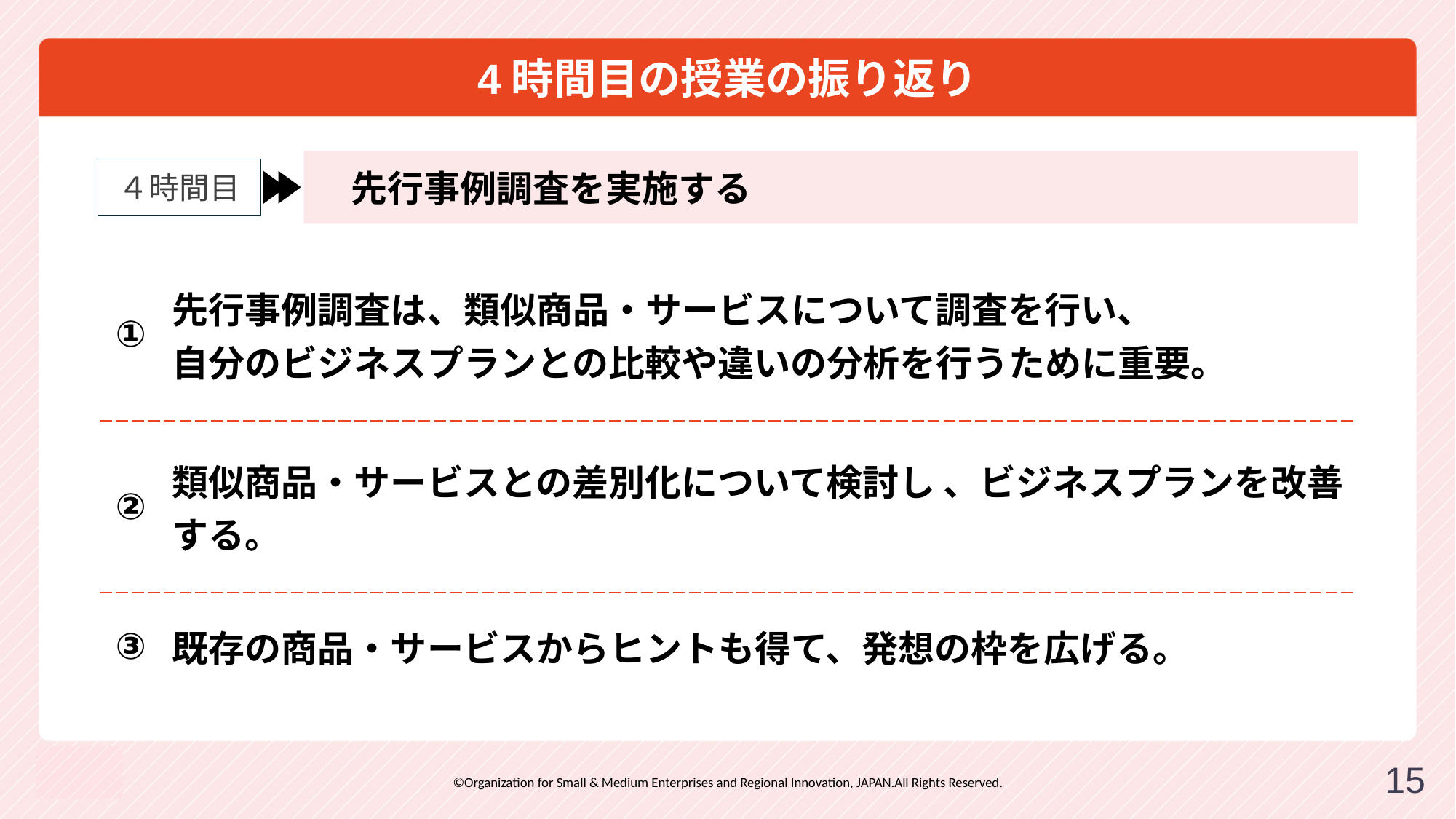

# 4時間目の授業の振り返り
　先行事例調査を実施する
４時間目

| ① | 先行事例調査は、類似商品・サービスについて調査を行い、 自分のビジネスプランとの比較や違いの分析を行うために重要。 |
| --- | --- |
| ② | 類似商品・サービスとの差別化について検討し 、ビジネスプランを改善 する。 |
| ③ | 既存の商品・サービスからヒントも得て、発想の枠を広げる。 |